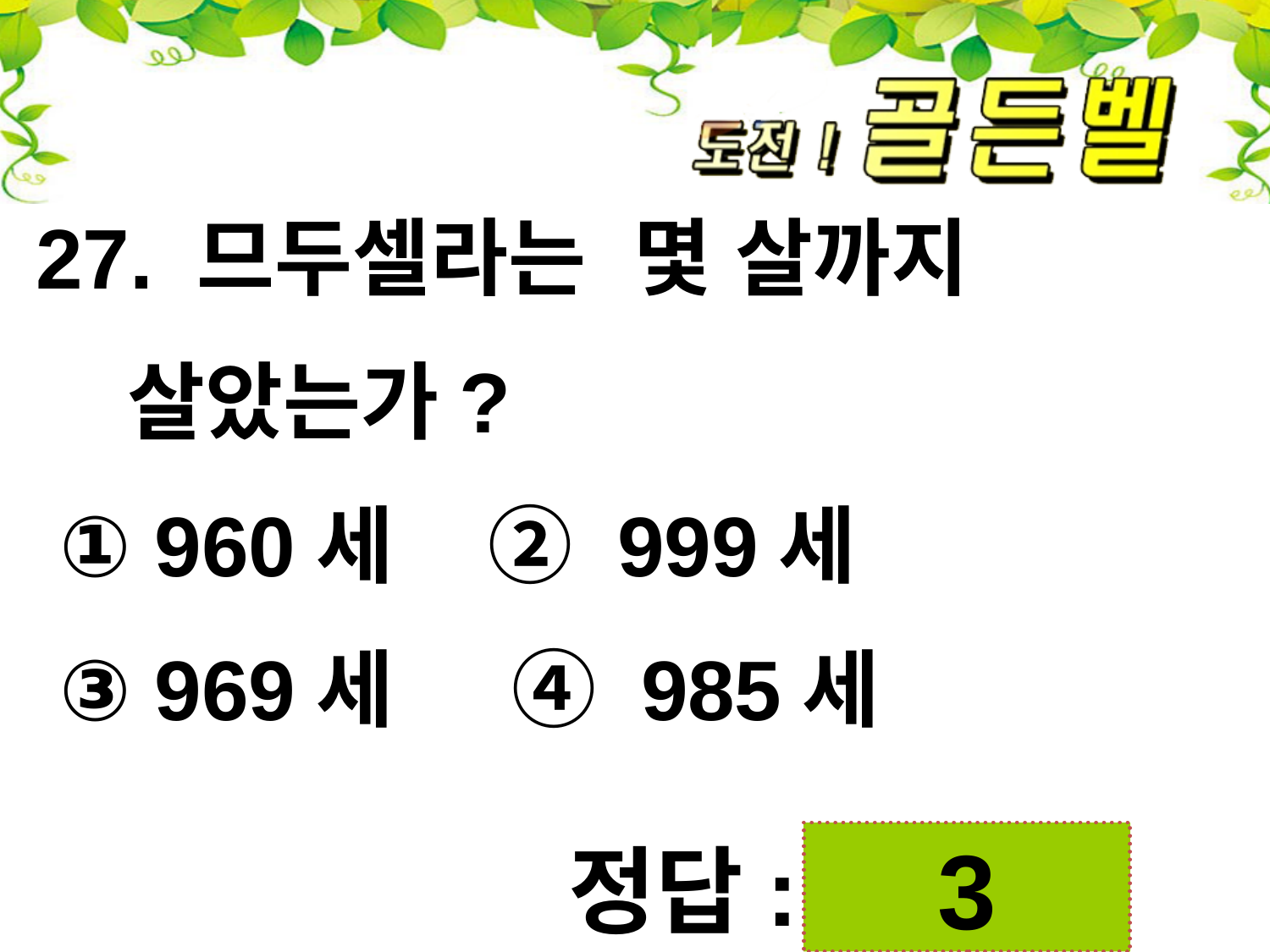

27. 므두셀라는  몇 살까지
    살았는가?
  ① 960세    ② 999세
  ③ 969세     ④ 985세

3
정답: